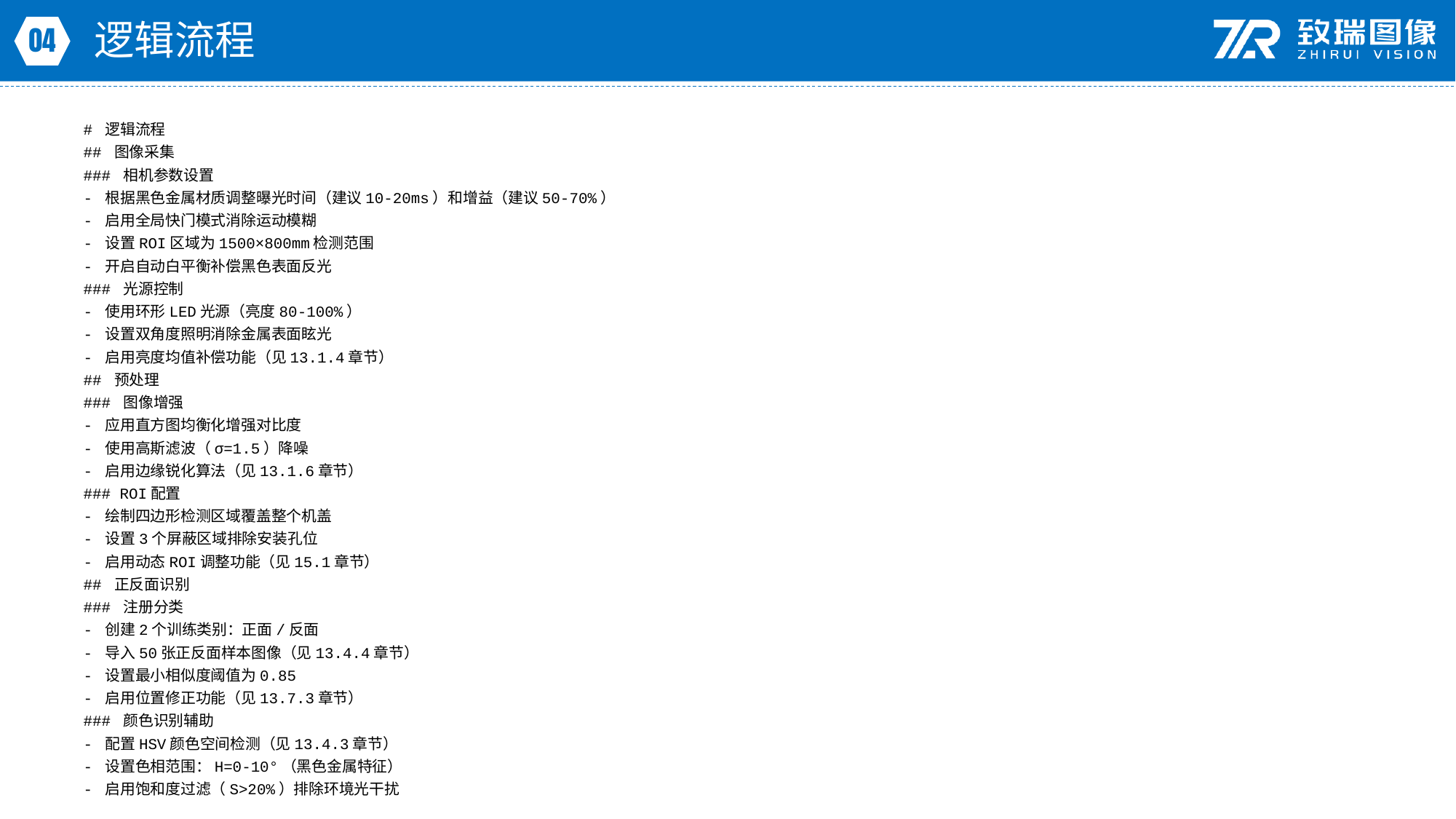

逻辑流程
04

# 逻辑流程
## 图像采集
### 相机参数设置
- 根据黑色金属材质调整曝光时间（建议10-20ms）和增益（建议50-70%）
- 启用全局快门模式消除运动模糊
- 设置ROI区域为1500×800mm检测范围
- 开启自动白平衡补偿黑色表面反光
### 光源控制
- 使用环形LED光源（亮度80-100%）
- 设置双角度照明消除金属表面眩光
- 启用亮度均值补偿功能（见13.1.4章节）
## 预处理
### 图像增强
- 应用直方图均衡化增强对比度
- 使用高斯滤波（σ=1.5）降噪
- 启用边缘锐化算法（见13.1.6章节）
### ROI配置
- 绘制四边形检测区域覆盖整个机盖
- 设置3个屏蔽区域排除安装孔位
- 启用动态ROI调整功能（见15.1章节）
## 正反面识别
### 注册分类
- 创建2个训练类别：正面/反面
- 导入50张正反面样本图像（见13.4.4章节）
- 设置最小相似度阈值为0.85
- 启用位置修正功能（见13.7.3章节）
### 颜色识别辅助
- 配置HSV颜色空间检测（见13.4.3章节）
- 设置色相范围：H=0-10°（黑色金属特征）
- 启用饱和度过滤（S>20%）排除环境光干扰